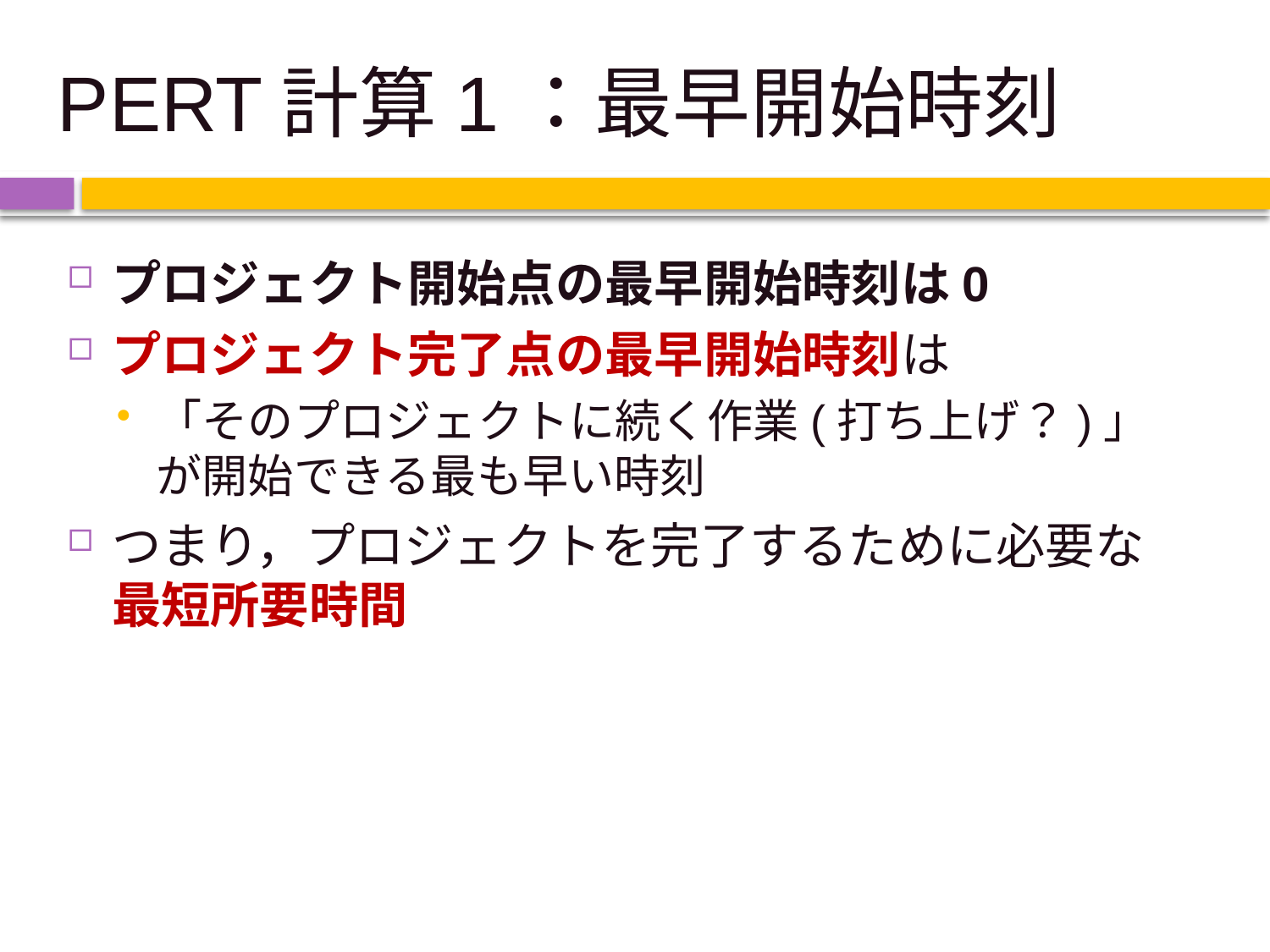

# PERT計算1：最早開始時刻
プロジェクト開始点の最早開始時刻は0
プロジェクト完了点の最早開始時刻は
「そのプロジェクトに続く作業(打ち上げ？)」が開始できる最も早い時刻
つまり，プロジェクトを完了するために必要な最短所要時間